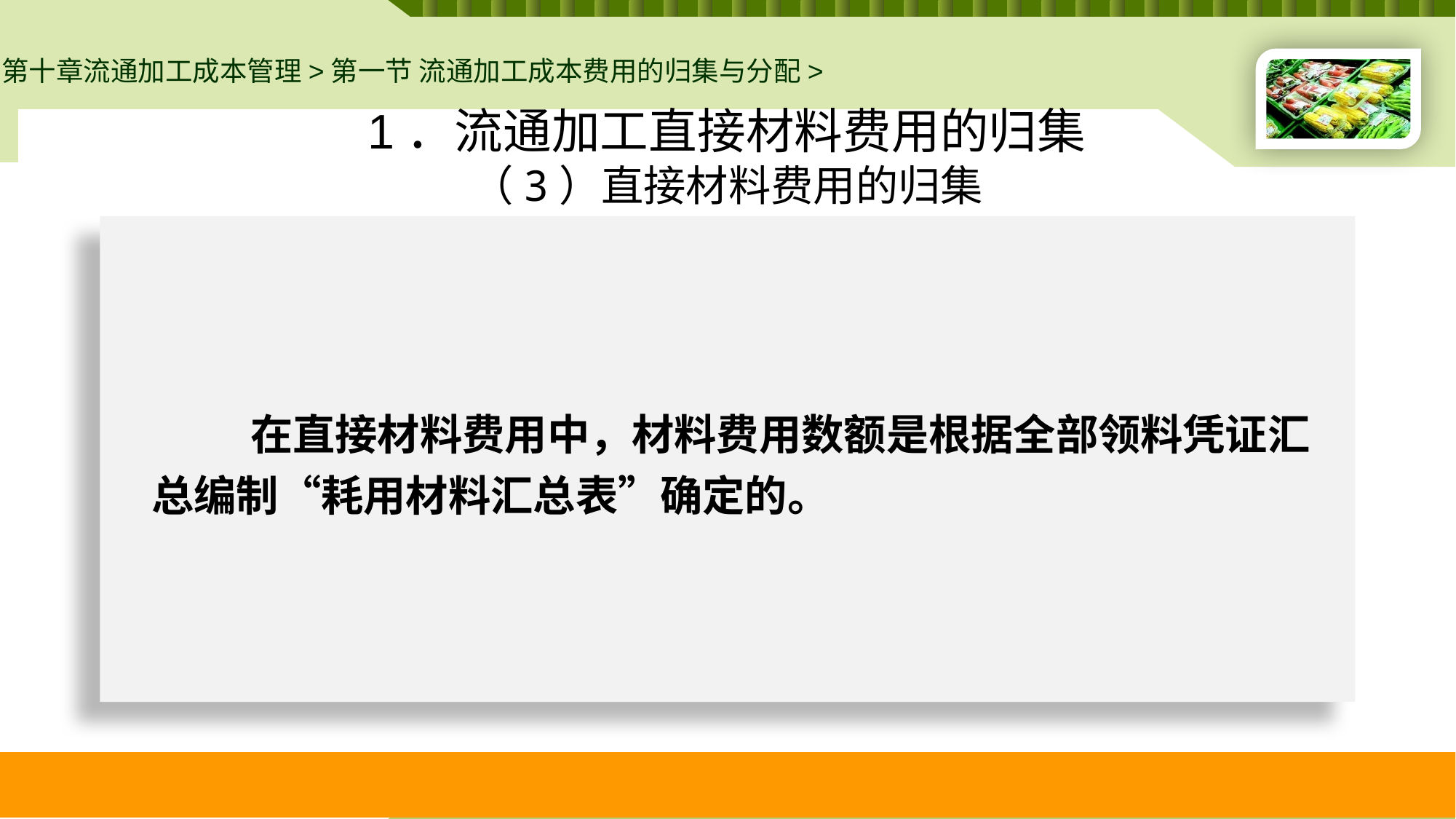

第十章流通加工成本管理>第一节 流通加工成本费用的归集与分配>
# 1．流通加工直接材料费用的归集 （3）直接材料费用的归集
在直接材料费用中，材料费用数额是根据全部领料凭证汇总编制“耗用材料汇总表”确定的。